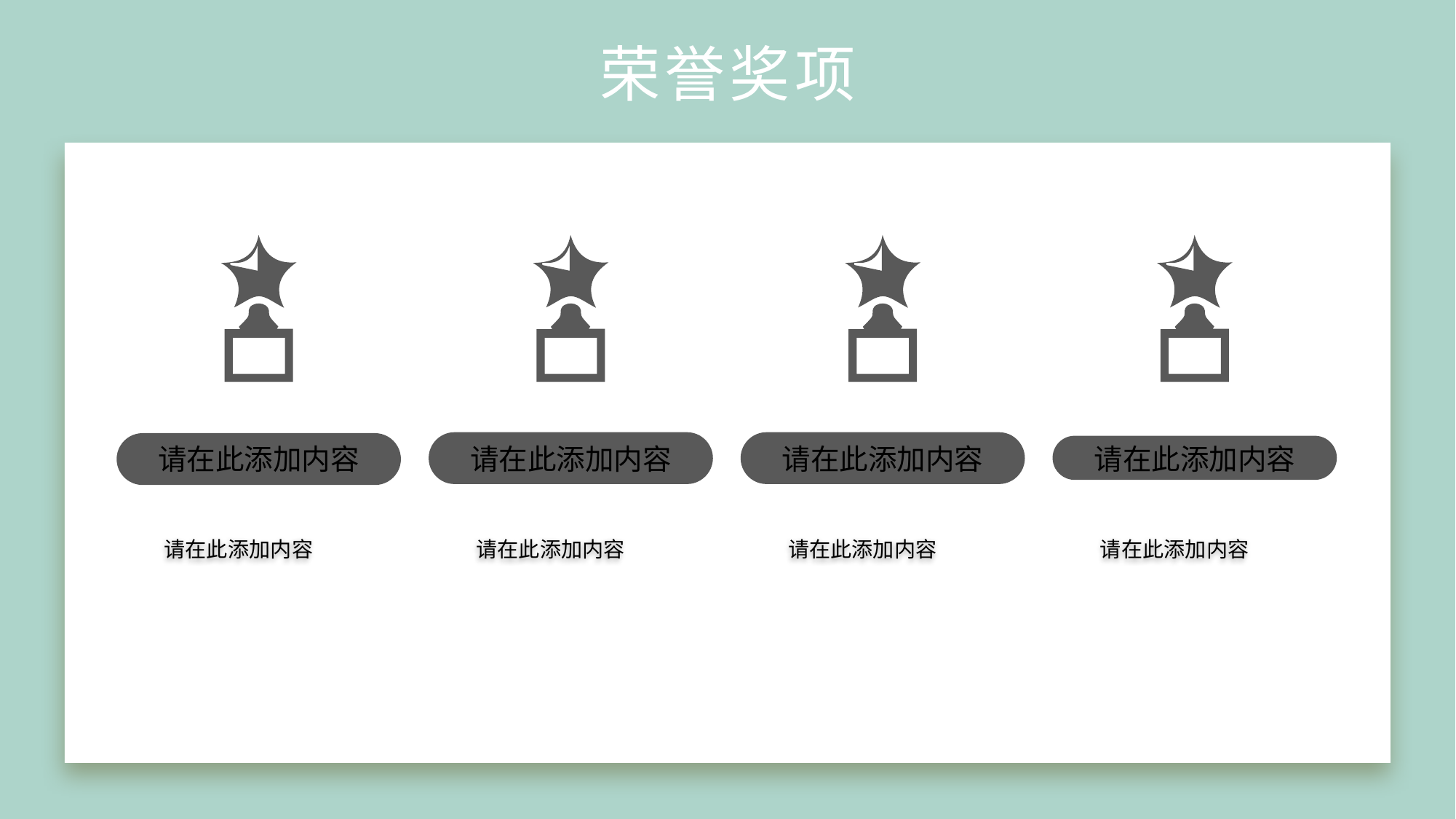

# 荣誉奖项

请在此添加内容
请在此添加内容
请在此添加内容
请在此添加内容

请在此添加内容
请在此添加内容
请在此添加内容
请在此添加内容